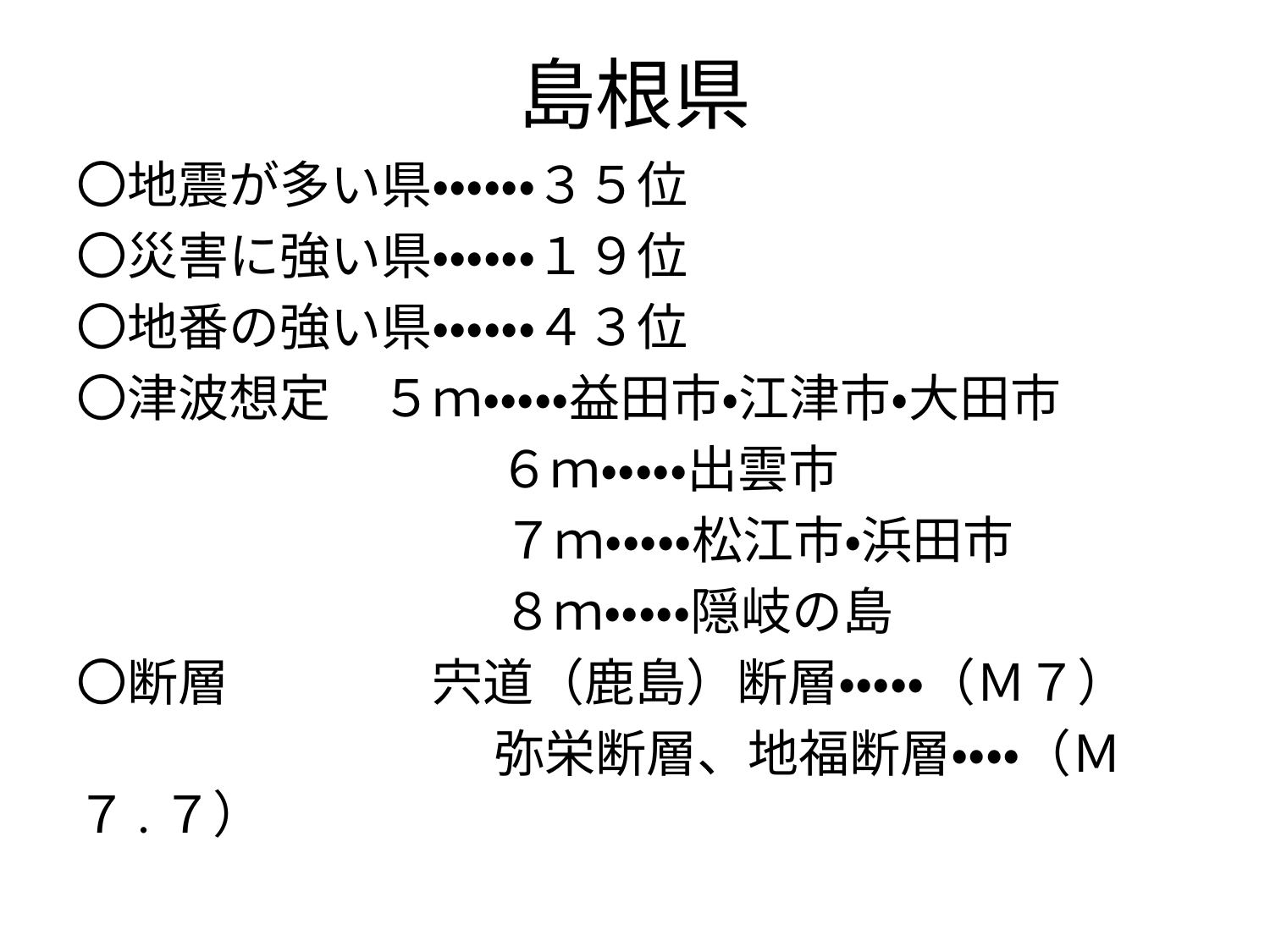

# 島根県
〇地震が多い県・・・・・・３５位
〇災害に強い県・・・・・・１９位
〇地番の強い県・・・・・・４３位
〇津波想定　５ｍ・・・・・益田市・江津市・大田市
　　　　　　　　  ６ｍ・・・・・出雲市
　　　　　　　　  ７ｍ・・・・・松江市・浜田市
　　　　　　　  　８ｍ・・・・・隠岐の島
〇断層　　　　宍道（鹿島）断層・・・・・（Ｍ７）
　　　　　　　　 弥栄断層、地福断層・・・・（Ｍ７.７）